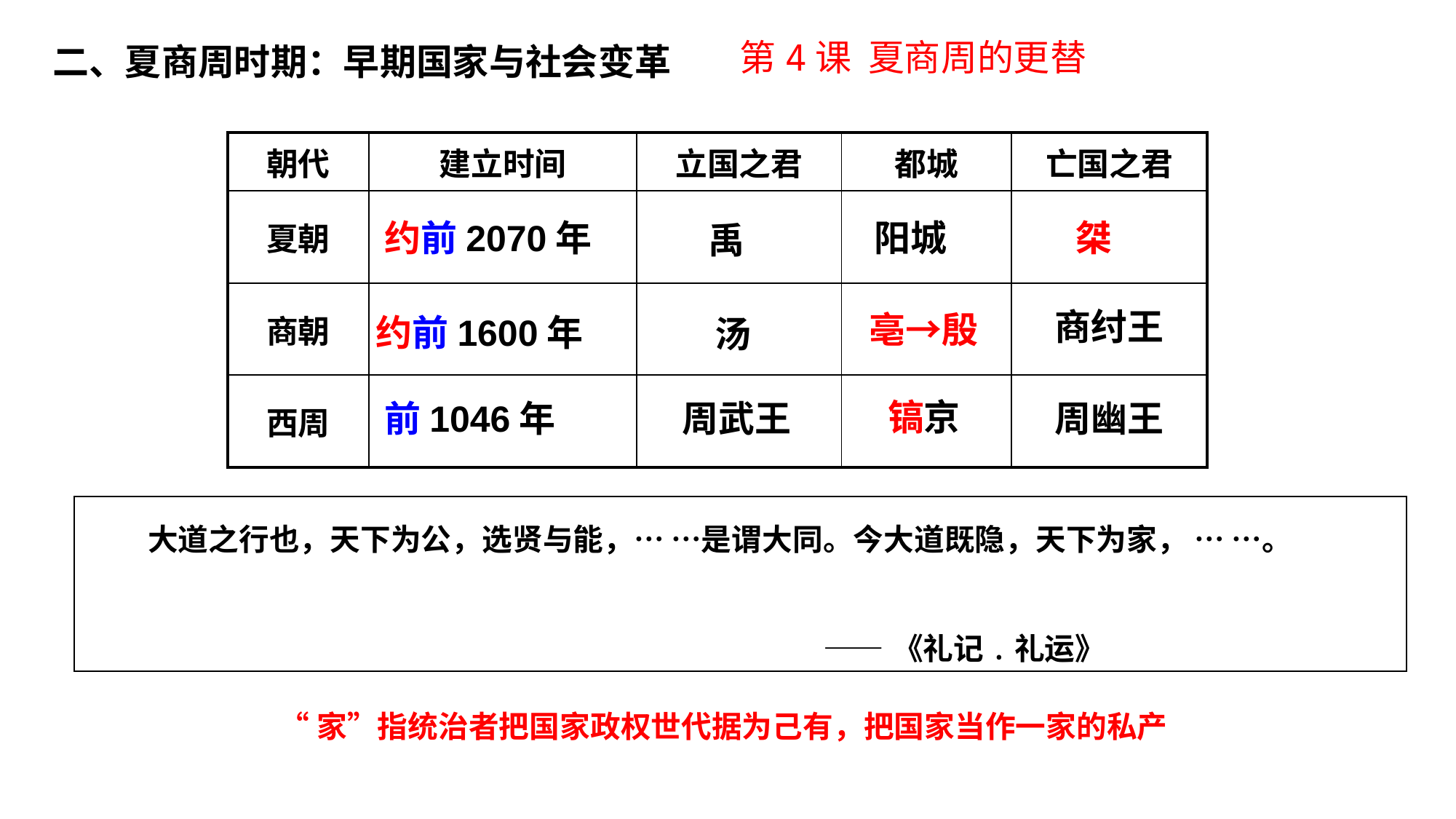

第4课  夏商周的更替
二、夏商周时期：早期国家与社会变革
| 朝代 | 建立时间 | 立国之君 | 都城 | 亡国之君 |
| --- | --- | --- | --- | --- |
| 夏朝 |  |  |  |  |
| 商朝 |  |  |  |  |
| 西周 |  |  |  |  |
桀
约前2070年
阳城
禹
商纣王
  亳→殷
约前1600年
汤
镐京
前1046年
周武王
周幽王
        大道之行也，天下为公，选贤与能，… …是谓大同。今大道既隐，天下为家， … …。
                                                                                                           ——《礼记﹒礼运》
     探究：材料中“天下为家”的“家”指什么？你如何看待王位世袭制取代禅让制？
“家”指统治者把国家政权世代据为己有，把国家当作一家的私产